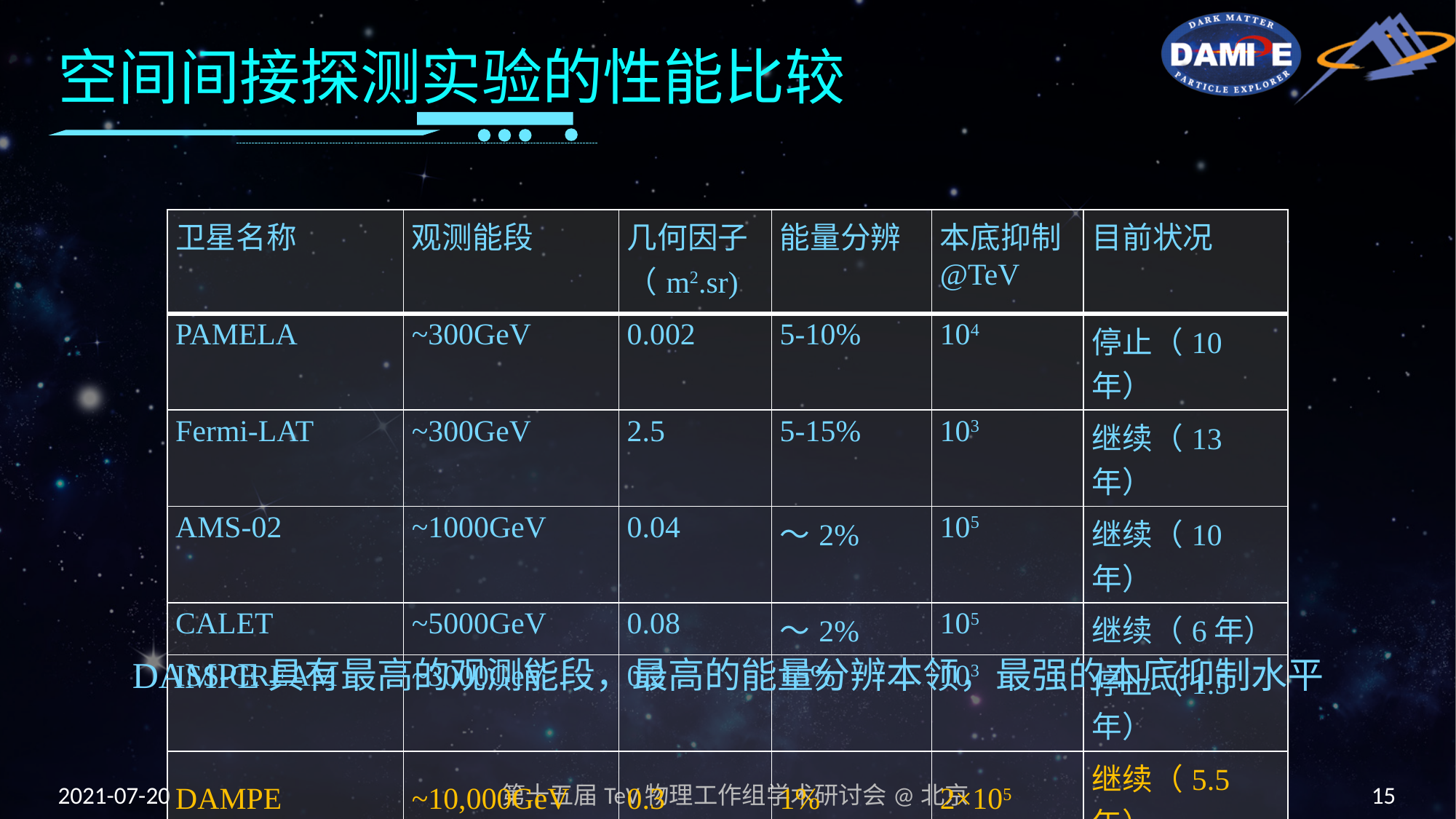

# 空间间接探测实验的性能比较
| 卫星名称 | 观测能段 | 几何因子（m2.sr) | 能量分辨 | 本底抑制@TeV | 目前状况 |
| --- | --- | --- | --- | --- | --- |
| PAMELA | ~300GeV | 0.002 | 5-10% | 104 | 停止（10年） |
| Fermi-LAT | ~300GeV | 2.5 | 5-15% | 103 | 继续（13年） |
| AMS-02 | ~1000GeV | 0.04 | ～2% | 105 | 继续（10年） |
| CALET | ~5000GeV | 0.08 | ～2% | 105 | 继续（6年） |
| ISS-CREAM | ~3000GeV | 0.2 | 15% | 103 | 停止（1.5年） |
| DAMPE | ~10,000GeV | 0.3 | 1% | 2×105 | 继续（5.5年） |
DAMPE具有最高的观测能段，最高的能量分辨本领，最强的本底抑制水平
2021-07-20
第十五届TeV物理工作组学术研讨会@北京
15